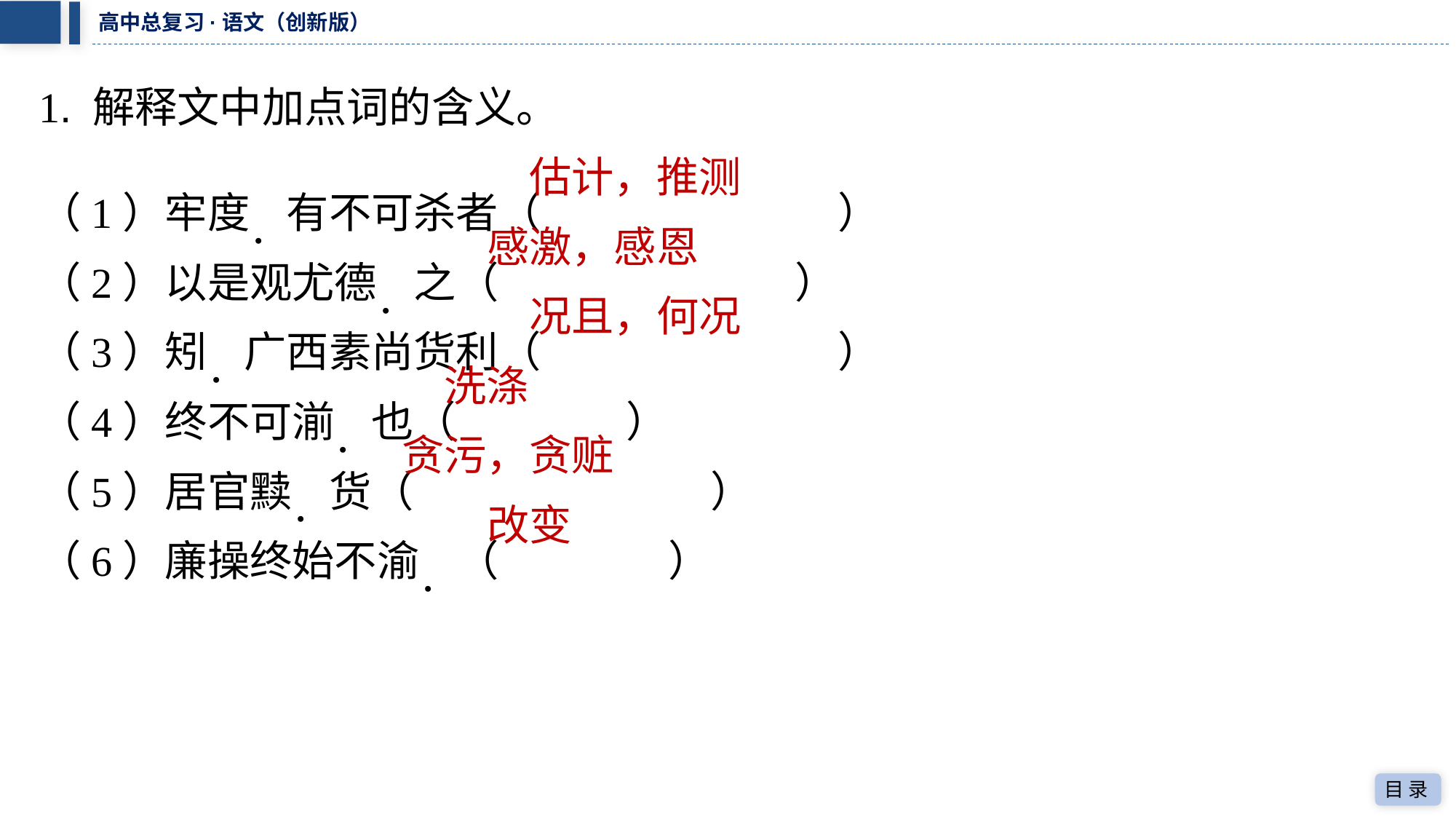

1. 解释文中加点词的含义。
估计，推测
（1）牢度．有不可杀者（　估计，推测　）
感激，感恩
（2）以是观尤德．之（　感激，感恩　）
况且，何况
（3）矧．广西素尚货利（　况且，何况　）
洗涤
（4）终不可湔．也（　洗涤　）
贪污，贪赃
（5）居官黩．货（　贪污，贪赃　）
改变
（6）廉操终始不渝．（　改变　）